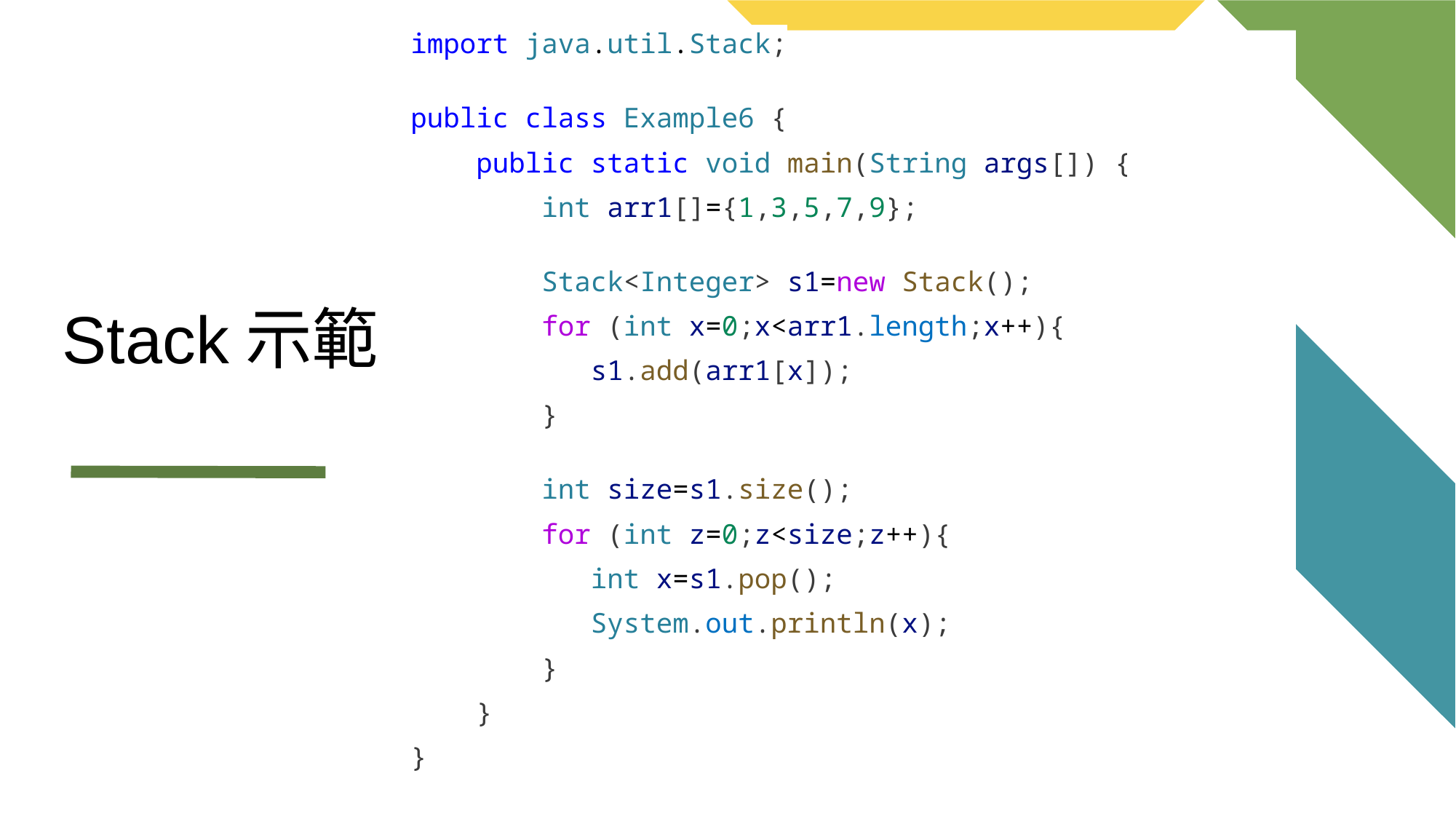

import java.util.Stack;
public class Example6 {
    public static void main(String args[]) {
        int arr1[]={1,3,5,7,9};
        Stack<Integer> s1=new Stack();
        for (int x=0;x<arr1.length;x++){
           s1.add(arr1[x]);
        }
        int size=s1.size();
        for (int z=0;z<size;z++){
           int x=s1.pop();
           System.out.println(x);
        }
    }
}

Stack示範